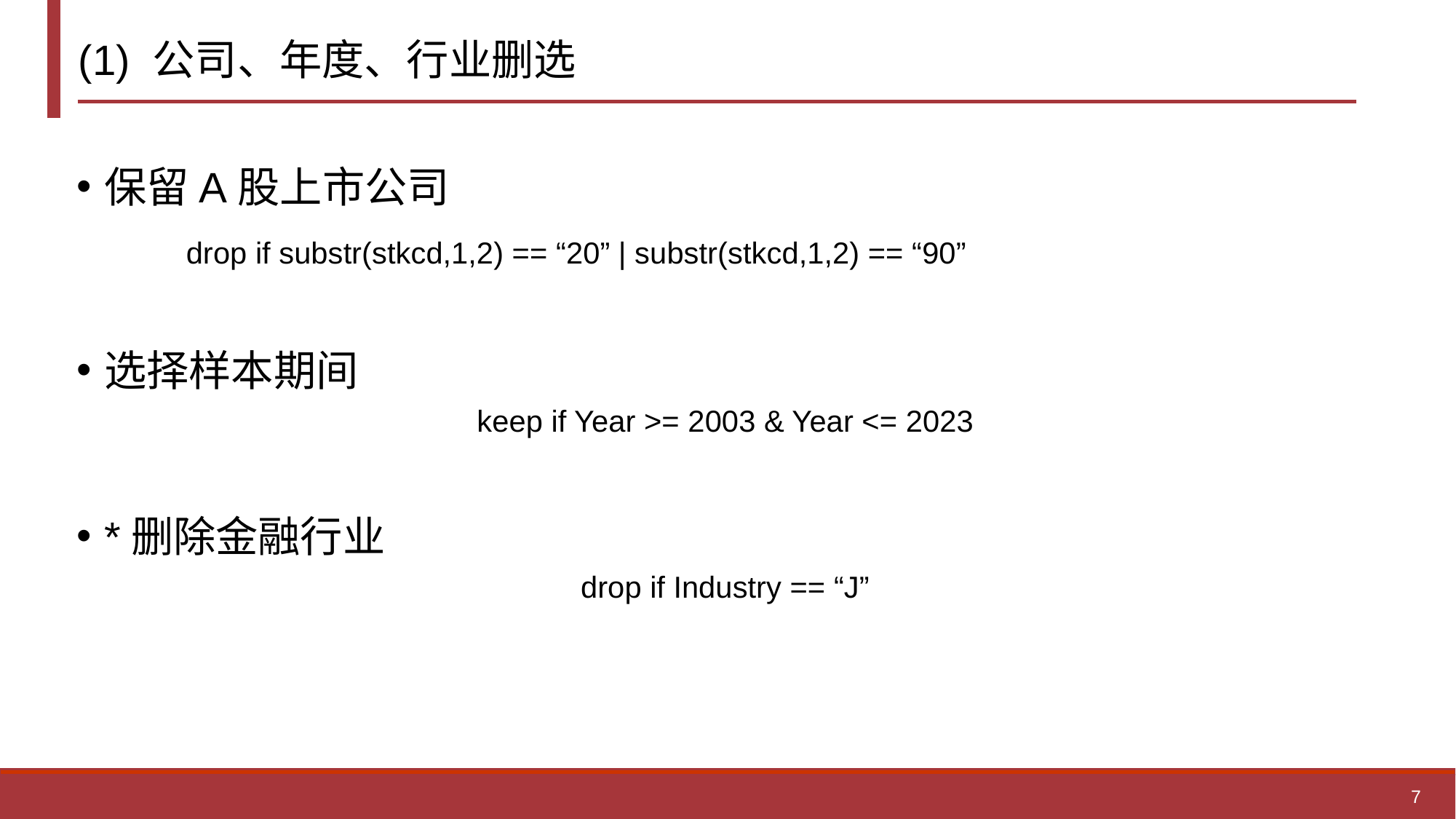

# (1) 公司、年度、行业删选
保留A股上市公司
	drop if substr(stkcd,1,2) == “20” | substr(stkcd,1,2) == “90”

选择样本期间
keep if Year >= 2003 & Year <= 2023

*删除金融行业
drop if Industry == “J”

7